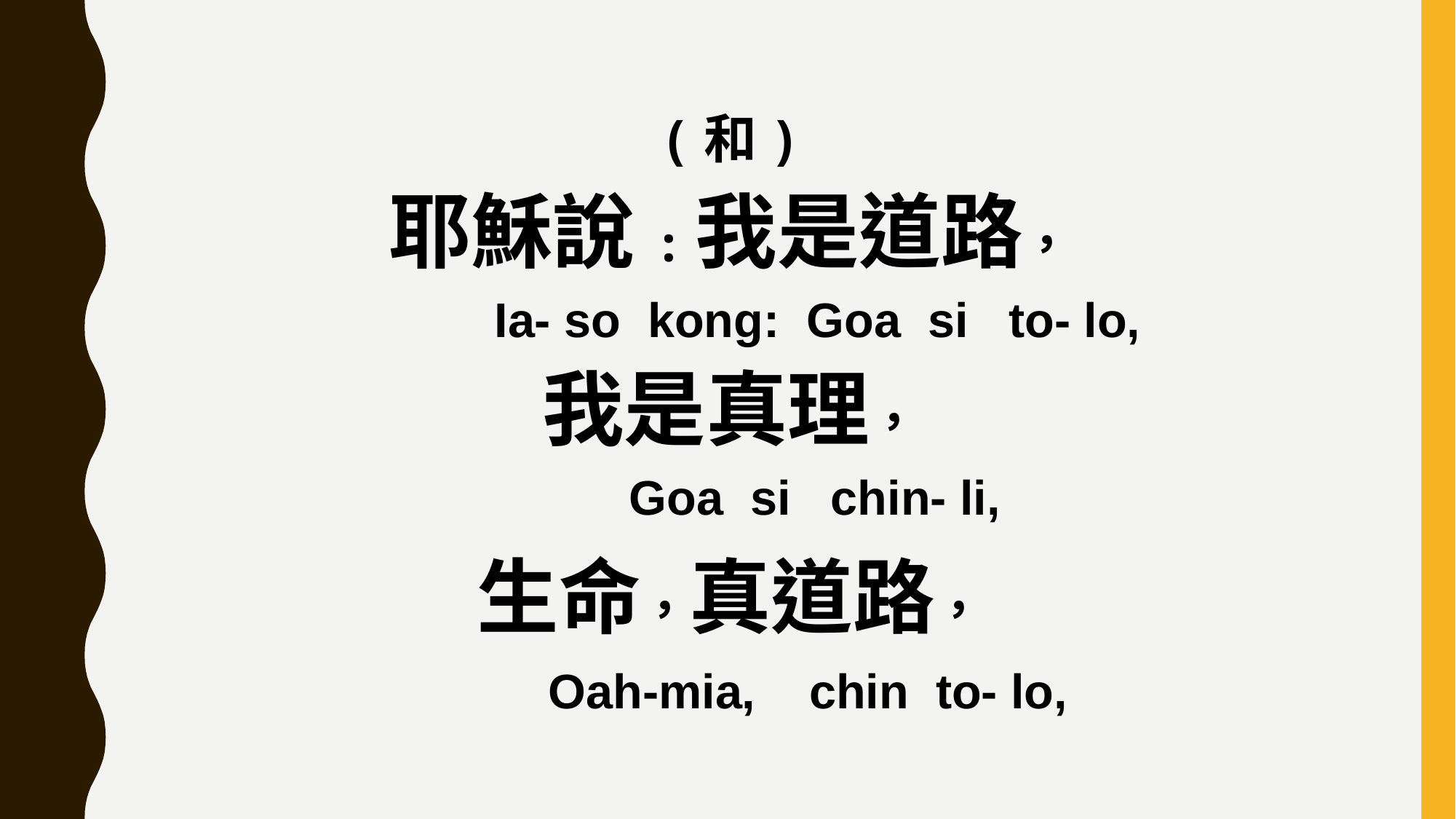

(和)
耶穌說:我是道路，
                      Ia- so  kong:  Goa  si   to- lo,
我是真理，
                                Goa  si   chin- li,
生命，真道路，
                          Oah-mia,    chin  to- lo,